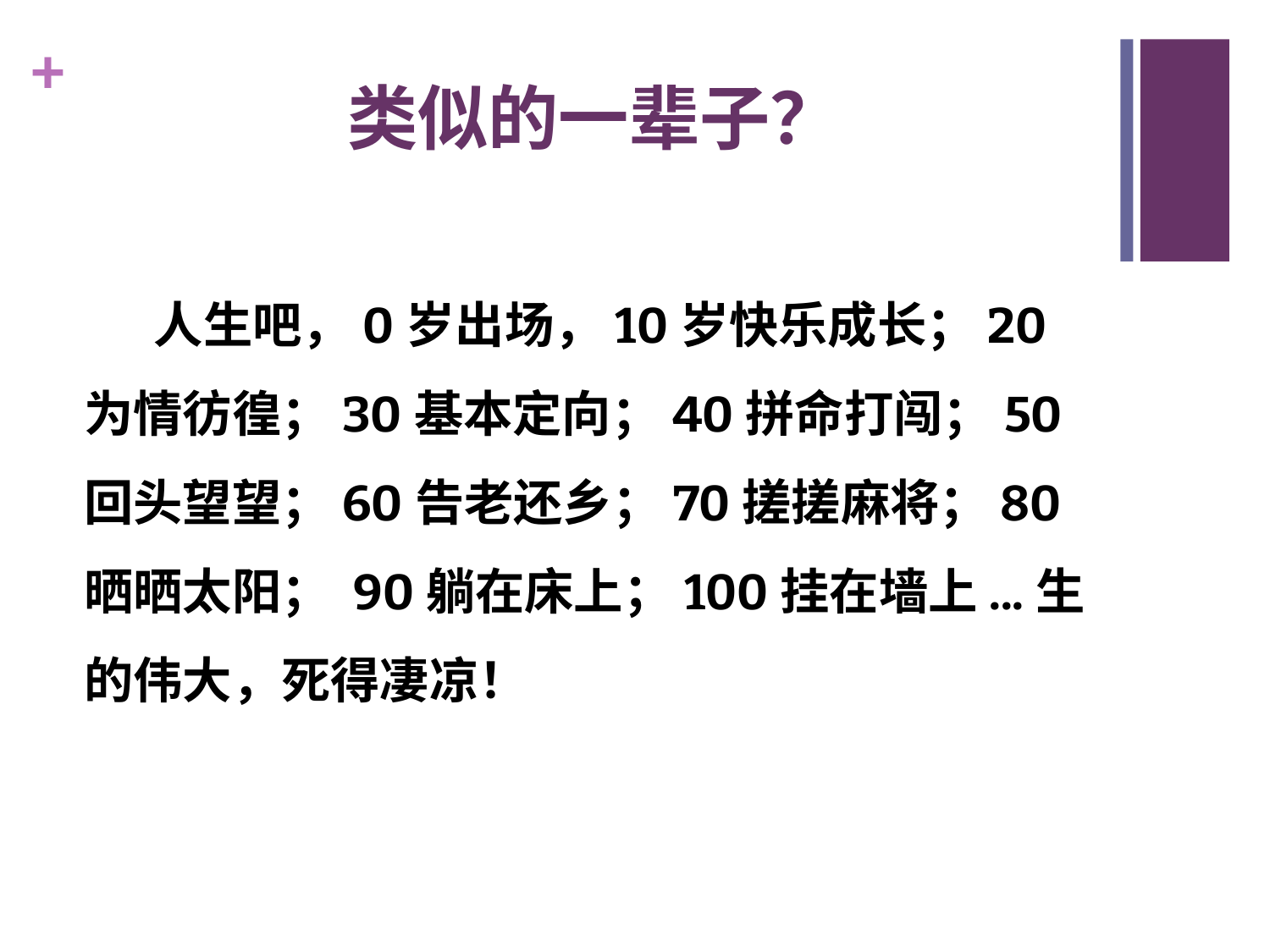

# 类似的一辈子？
        人生吧，0岁出场，10岁快乐成长；20为情彷徨；30基本定向；40拼命打闯；50回头望望；60告老还乡；70搓搓麻将；80晒晒太阳； 90躺在床上；100挂在墙上...生的伟大，死得凄凉！